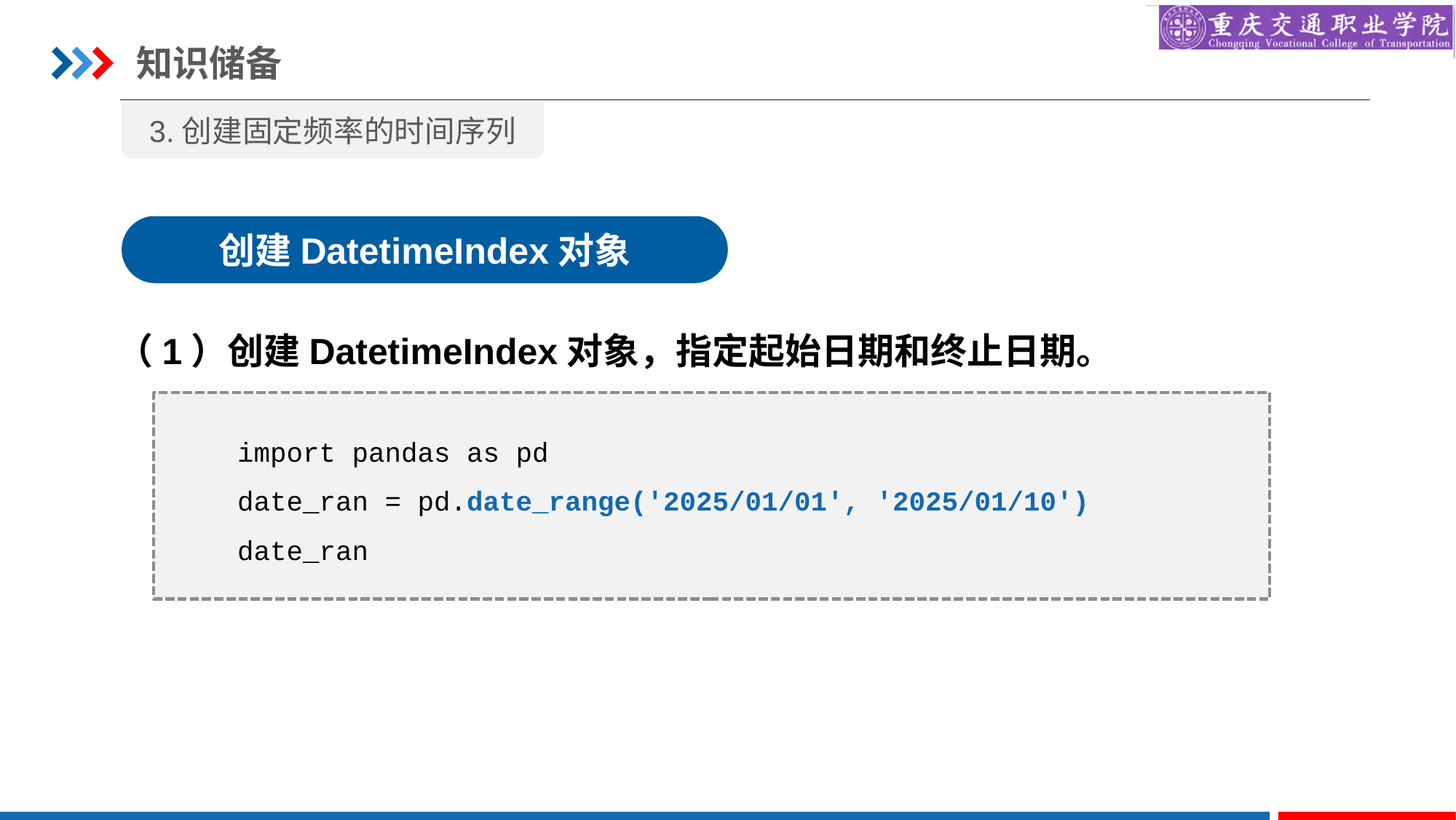

知识储备

3.创建固定频率的时间序列
创建DatetimeIndex对象
（1）创建DatetimeIndex对象，指定起始日期和终止日期。

import pandas as pd
date_ran = pd.date_range('2025/01/01', '2025/01/10')
date_ran